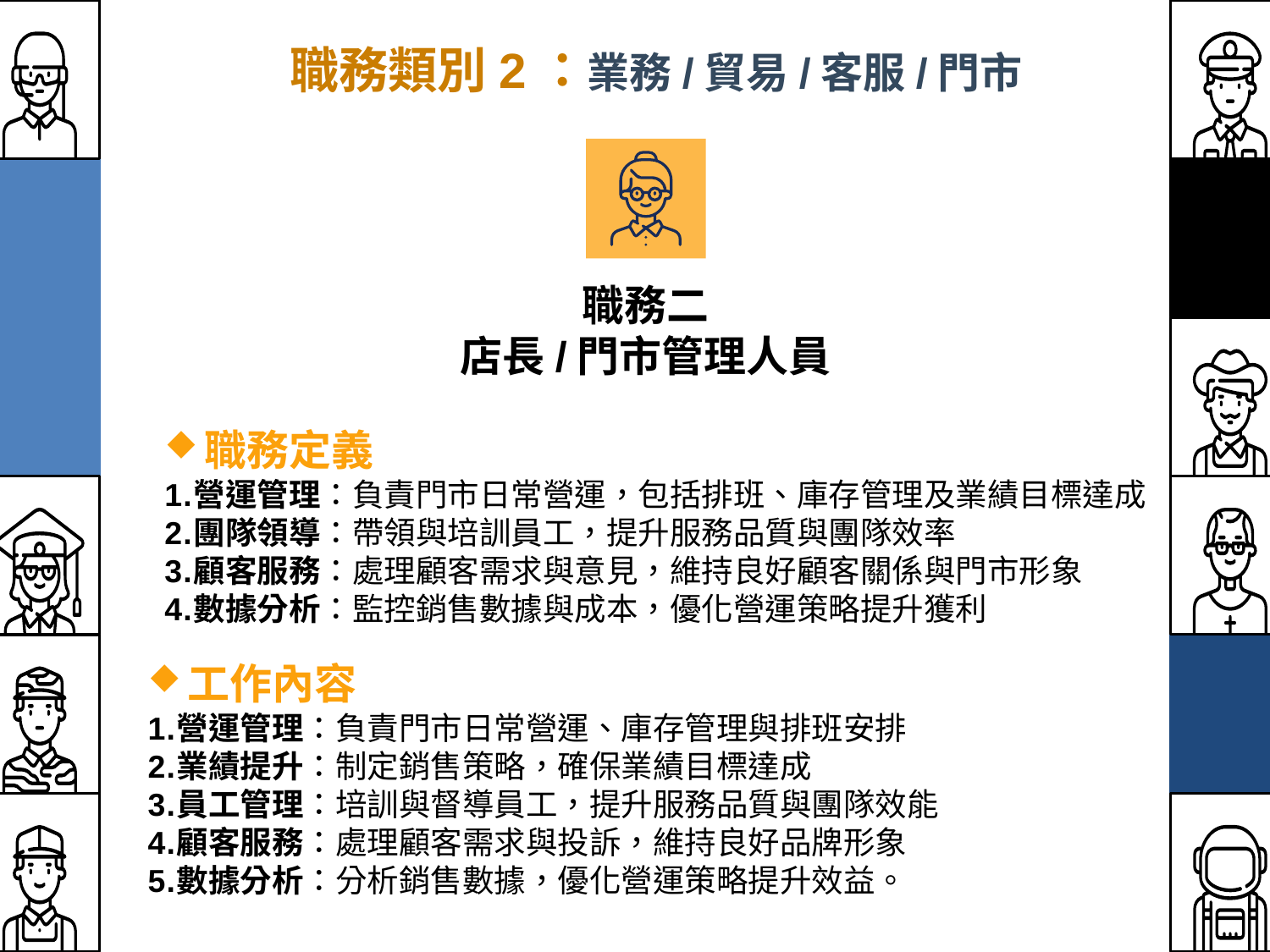

職務類別2：業務/貿易/客服/門市

職務二
店長/門市管理人員
職務定義
營運管理：負責門市日常營運，包括排班、庫存管理及業績目標達成
團隊領導：帶領與培訓員工，提升服務品質與團隊效率
顧客服務：處理顧客需求與意見，維持良好顧客關係與門市形象
數據分析：監控銷售數據與成本，優化營運策略提升獲利

工作內容
營運管理：負責門市日常營運、庫存管理與排班安排
業績提升：制定銷售策略，確保業績目標達成
員工管理：培訓與督導員工，提升服務品質與團隊效能
顧客服務：處理顧客需求與投訴，維持良好品牌形象
數據分析：分析銷售數據，優化營運策略提升效益。